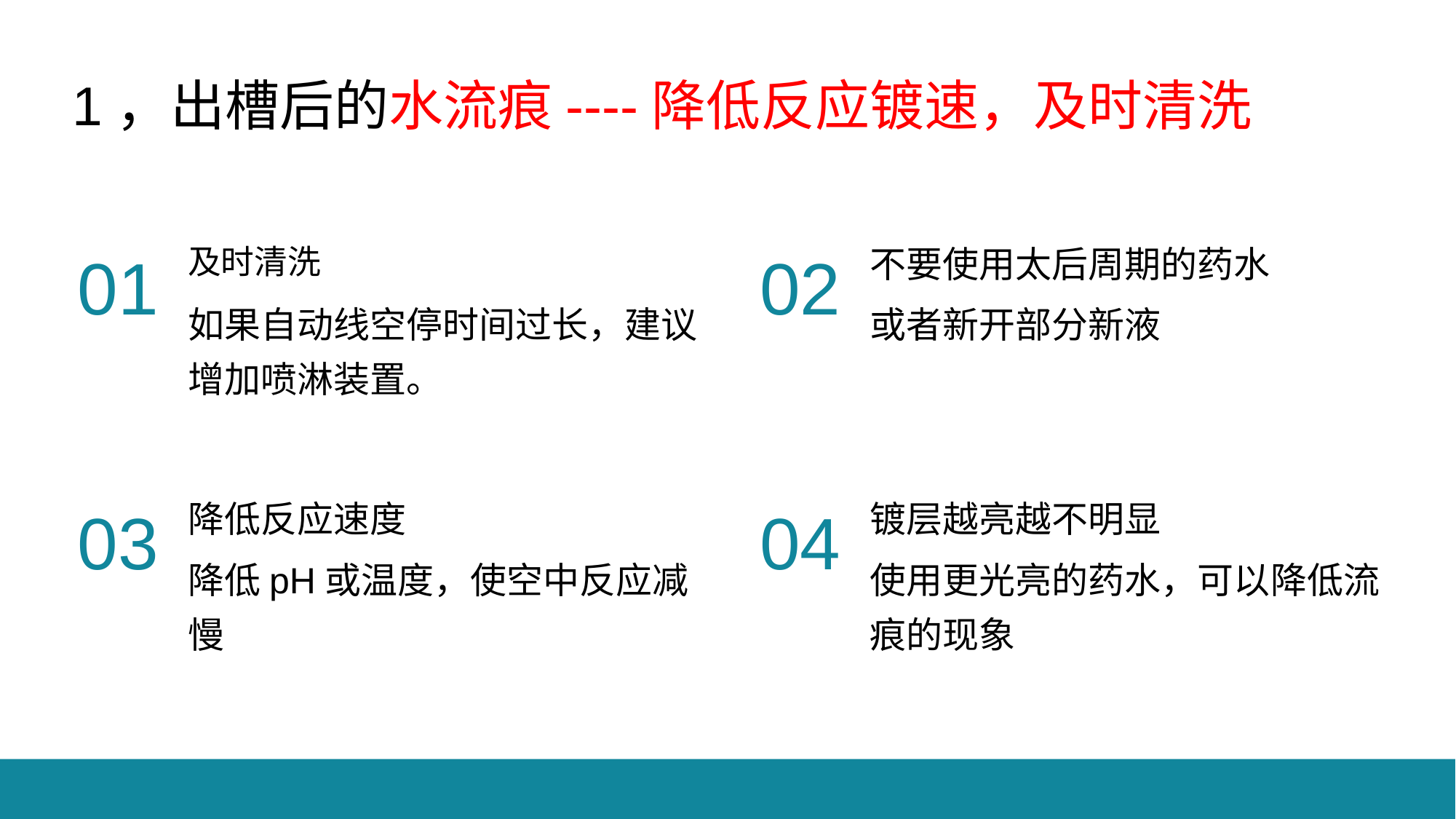

1，出槽后的水流痕----降低反应镀速，及时清洗
及时清洗
不要使用太后周期的药水
01
02
如果自动线空停时间过长，建议增加喷淋装置。
或者新开部分新液
降低反应速度
镀层越亮越不明显
03
04
降低pH或温度，使空中反应减慢
使用更光亮的药水，可以降低流痕的现象